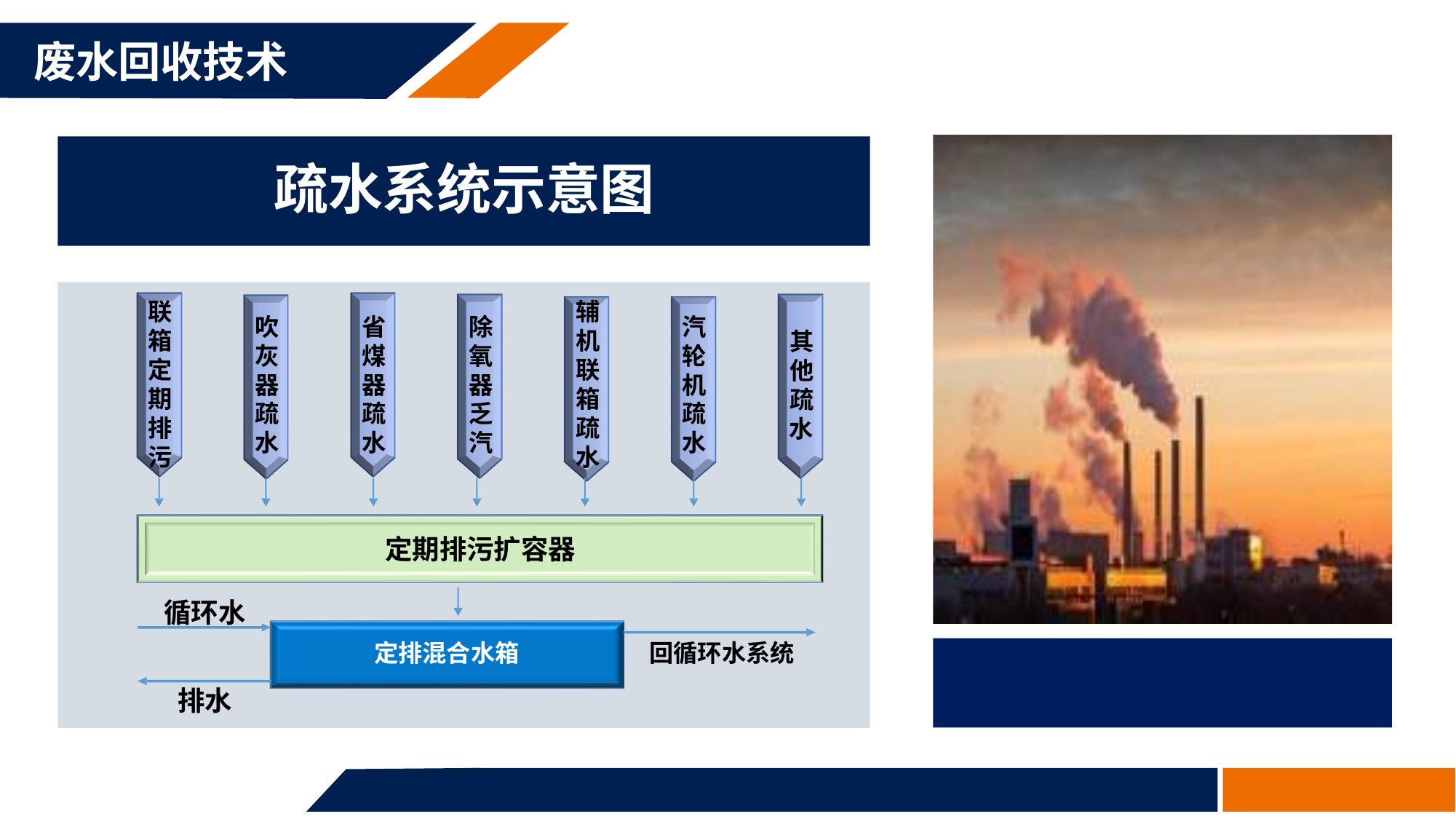

废水回收技术

疏水系统示意图

联 箱 定 期 排 污
辅 机 联 箱 疏 水
吹 灰 器 疏 水
省 煤 器 疏 水
除 氧 器 乏 汽
汽 轮 机 疏 水
其 他 疏 水

定期排污扩容器

循环水

回循环水系统

定排混合水箱

排水